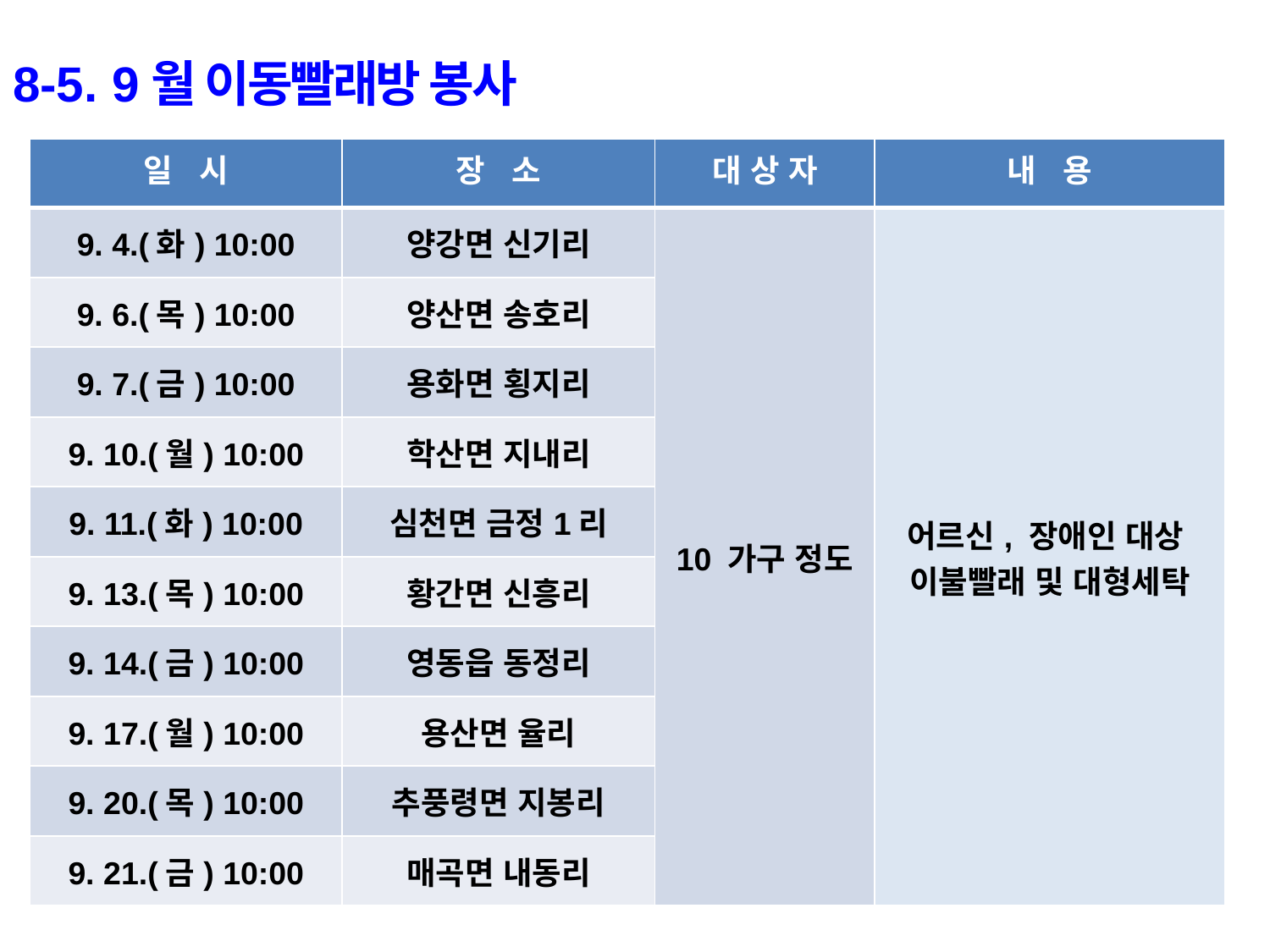

8-5. 9월 이동빨래방 봉사
| 일 시 | 장 소 | 대 상 자 | 내 용 |
| --- | --- | --- | --- |
| 9. 4.(화) 10:00 | 양강면 신기리 | 10 가구 정도 | 어르신, 장애인 대상 이불빨래 및 대형세탁 |
| 9. 6.(목) 10:00 | 양산면 송호리 |  |  |
| 9. 7.(금) 10:00 | 용화면 횡지리 |  |  |
| 9. 10.(월) 10:00 | 학산면 지내리 |  |  |
| 9. 11.(화) 10:00 | 심천면 금정1리 |  |  |
| 9. 13.(목) 10:00 | 황간면 신흥리 |  |  |
| 9. 14.(금) 10:00 | 영동읍 동정리 |  |  |
| 9. 17.(월) 10:00 | 용산면 율리 |  |  |
| 9. 20.(목) 10:00 | 추풍령면 지봉리 |  |  |
| 9. 21.(금) 10:00 | 매곡면 내동리 |  |  |